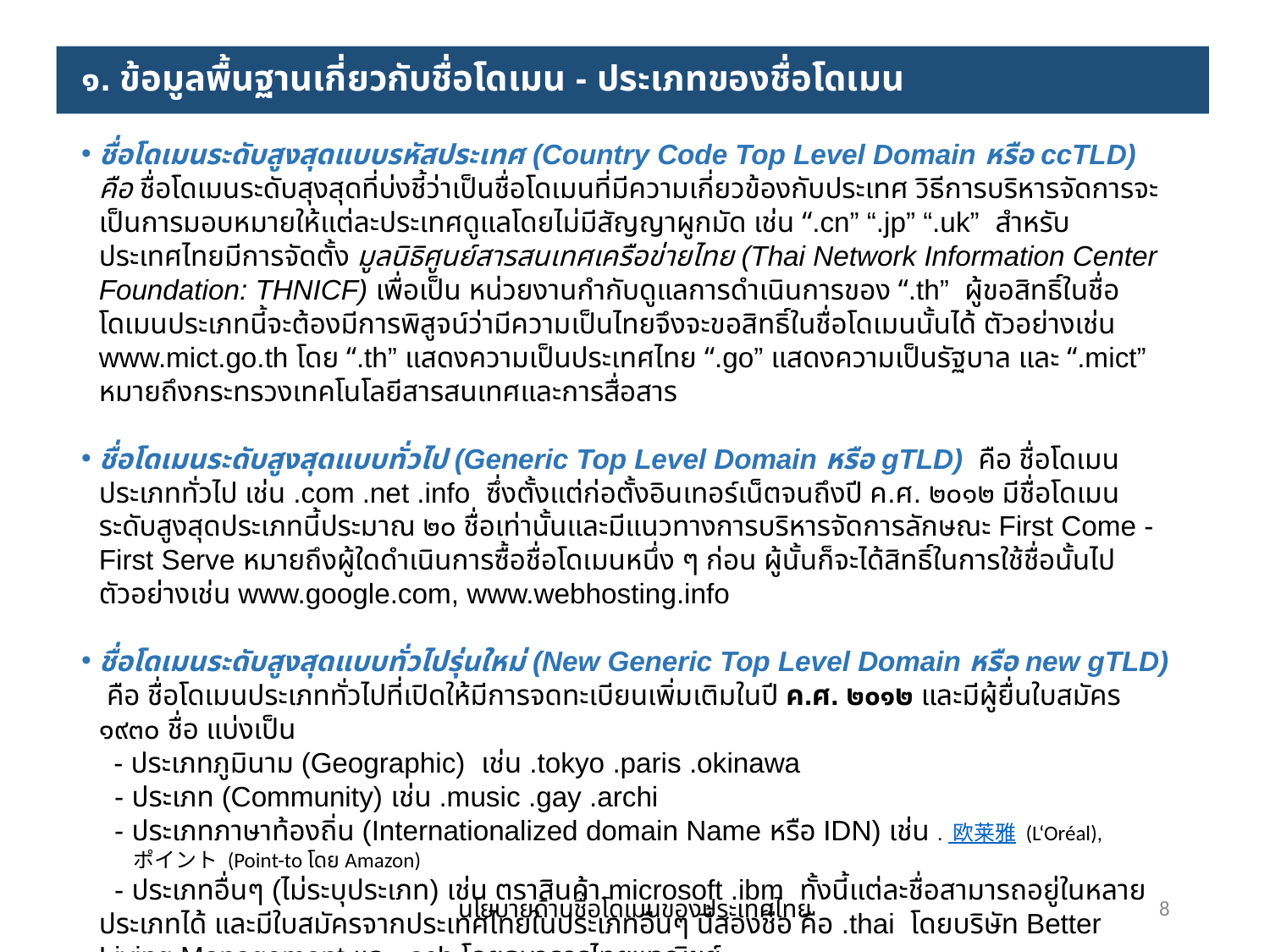

# ๑. ข้อมูลพื้นฐานเกี่ยวกับชื่อโดเมน - ประเภทของชื่อโดเมน
ชื่อโดเมนระดับสูงสุดแบบรหัสประเทศ (Country Code Top Level Domain หรือ ccTLD) คือ ชื่อโดเมนระดับสุงสุดที่บ่งชี้ว่าเป็นชื่อโดเมนที่มีความเกี่ยวข้องกับประเทศ วิธีการบริหารจัดการจะเป็นการมอบหมายให้แต่ละประเทศดูแลโดยไม่มีสัญญาผูกมัด เช่น “.cn” “.jp” “.uk”  สำหรับประเทศไทยมีการจัดตั้ง มูลนิธิศูนย์สารสนเทศเครือข่ายไทย (Thai Network Information Center Foundation: THNICF) เพื่อเป็น หน่วยงานกำกับดูแลการดำเนินการของ “.th”  ผู้ขอสิทธิ์ในชื่อโดเมนประเภทนี้จะต้องมีการพิสูจน์ว่ามีความเป็นไทยจึงจะขอสิทธิ์ในชื่อโดเมนนั้นได้ ตัวอย่างเช่น www.mict.go.th โดย “.th” แสดงความเป็นประเทศไทย “.go” แสดงความเป็นรัฐบาล และ “.mict” หมายถึงกระทรวงเทคโนโลยีสารสนเทศและการสื่อสาร

ชื่อโดเมนระดับสูงสุดแบบทั่วไป (Generic Top Level Domain หรือ gTLD)  คือ ชื่อโดเมนประเภททั่วไป เช่น .com .net .info  ซึ่งตั้งแต่ก่อตั้งอินเทอร์เน็ตจนถึงปี ค.ศ. ๒๐๑๒ มีชื่อโดเมนระดับสูงสุดประเภทนี้ประมาณ ๒๐ ชื่อเท่านั้นและมีแนวทางการบริหารจัดการลักษณะ First Come - First Serve หมายถึงผู้ใดดำเนินการซื้อชื่อโดเมนหนึ่ง ๆ ก่อน ผู้นั้นก็จะได้สิทธิ์ในการใช้ชื่อนั้นไป ตัวอย่างเช่น www.google.com, www.webhosting.info

ชื่อโดเมนระดับสูงสุดแบบทั่วไปรุ่นใหม่ (New Generic Top Level Domain หรือ new gTLD)  คือ ชื่อโดเมนประเภททั่วไปที่เปิดให้มีการจดทะเบียนเพิ่มเติมในปี ค.ศ. ๒๐๑๒ และมีผู้ยื่นใบสมัคร ๑๙๓๐ ชื่อ แบ่งเป็น
  - ประเภทภูมินาม (Geographic)  เช่น .tokyo .paris .okinawa
  - ประเภท (Community) เช่น .music .gay .archi
  - ประเภทภาษาท้องถิ่น (Internationalized domain Name หรือ IDN) เช่น . 欧莱雅 (L‘Oréal),
      ポイント (Point-to โดย Amazon)
  - ประเภทอื่นๆ (ไม่ระบุประเภท) เช่น ตราสินค้า.microsoft .ibm  ทั้งนี้แต่ละชื่อสามารถอยู่ในหลายประเภทได้ และมีใบสมัครจากประเทศไทยในประเภทอื่นๆ นี้สองชื่อ คือ .thai  โดยบริษัท Better Living Management และ .scb โดยธนาคารไทยพาณิชย์
นโยบายด้านชื่อโดเมนของประเทศไทย
8